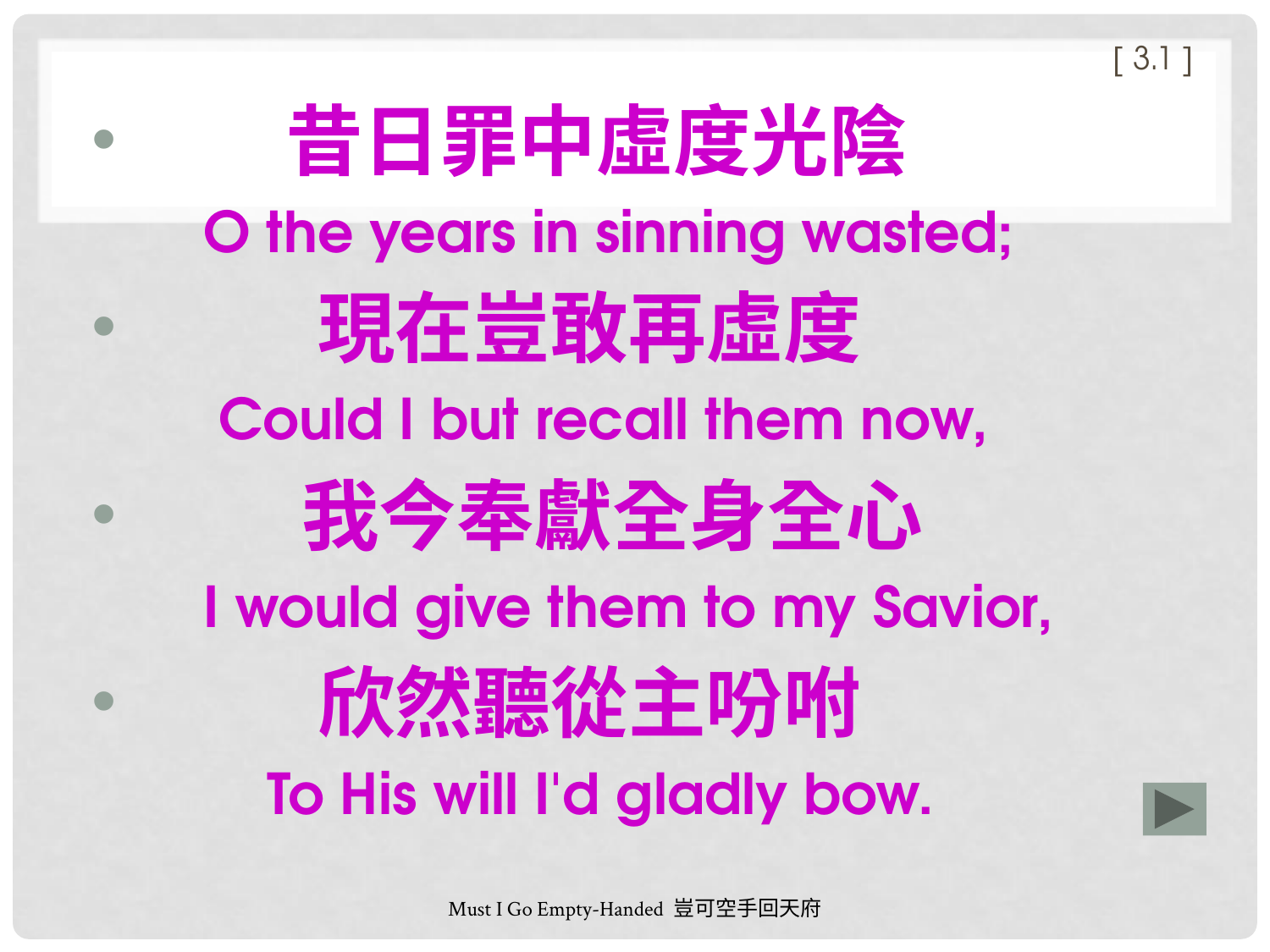

[ 3.1 ]
         昔日罪中虛度光陰
       O the years in sinning wasted;
           現在豈敢再虛度
        Could I but recall them now,
          我今奉獻全身全心
       I would give them to my Savior,
           欣然聽從主吩咐
           To His will I'd gladly bow.

Must I Go Empty-Handed 豈可空手回天府